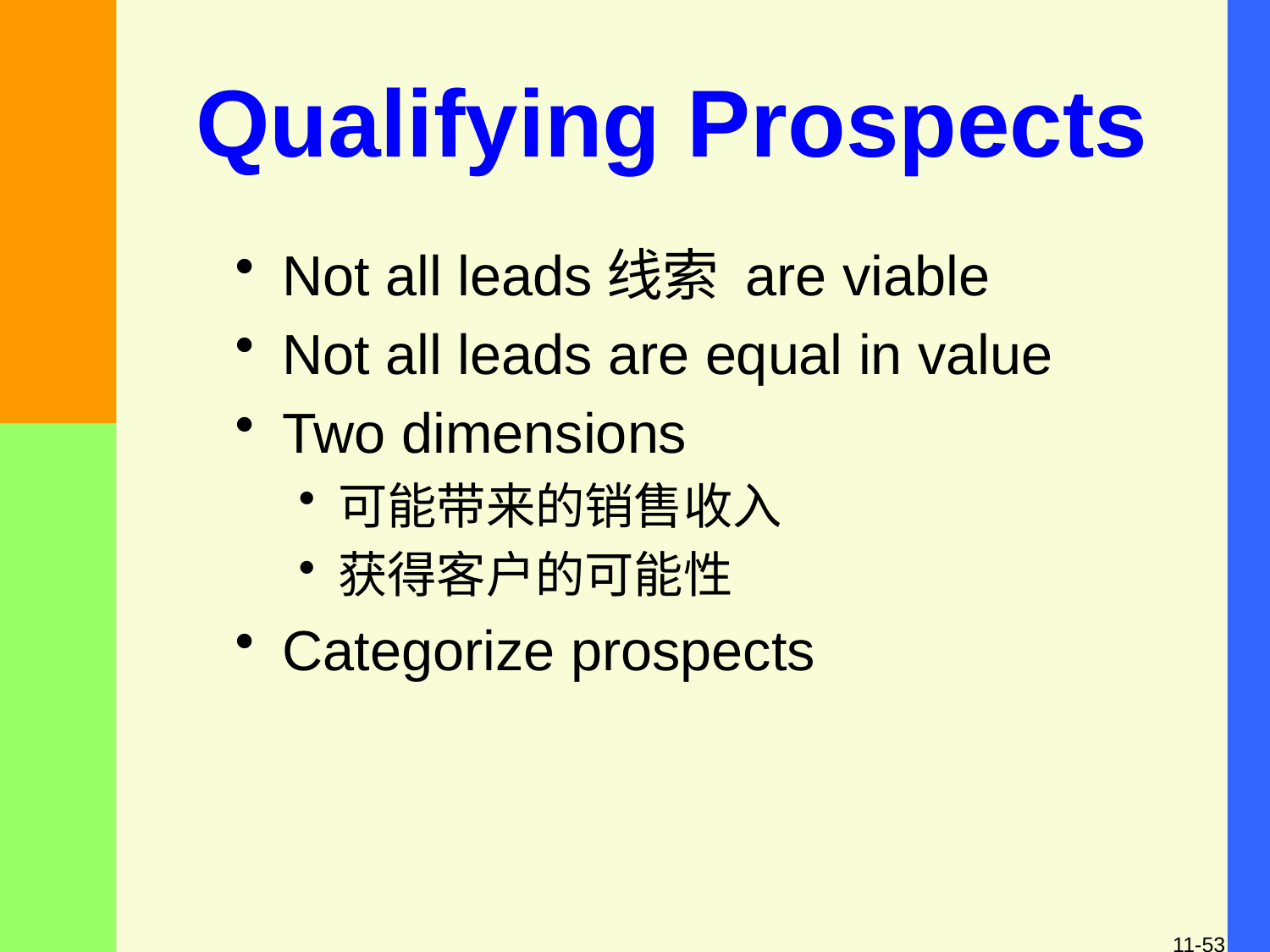

# Qualifying Prospects
Not all leads线索 are viable
Not all leads are equal in value
Two dimensions
可能带来的销售收入
获得客户的可能性
Categorize prospects

11-53